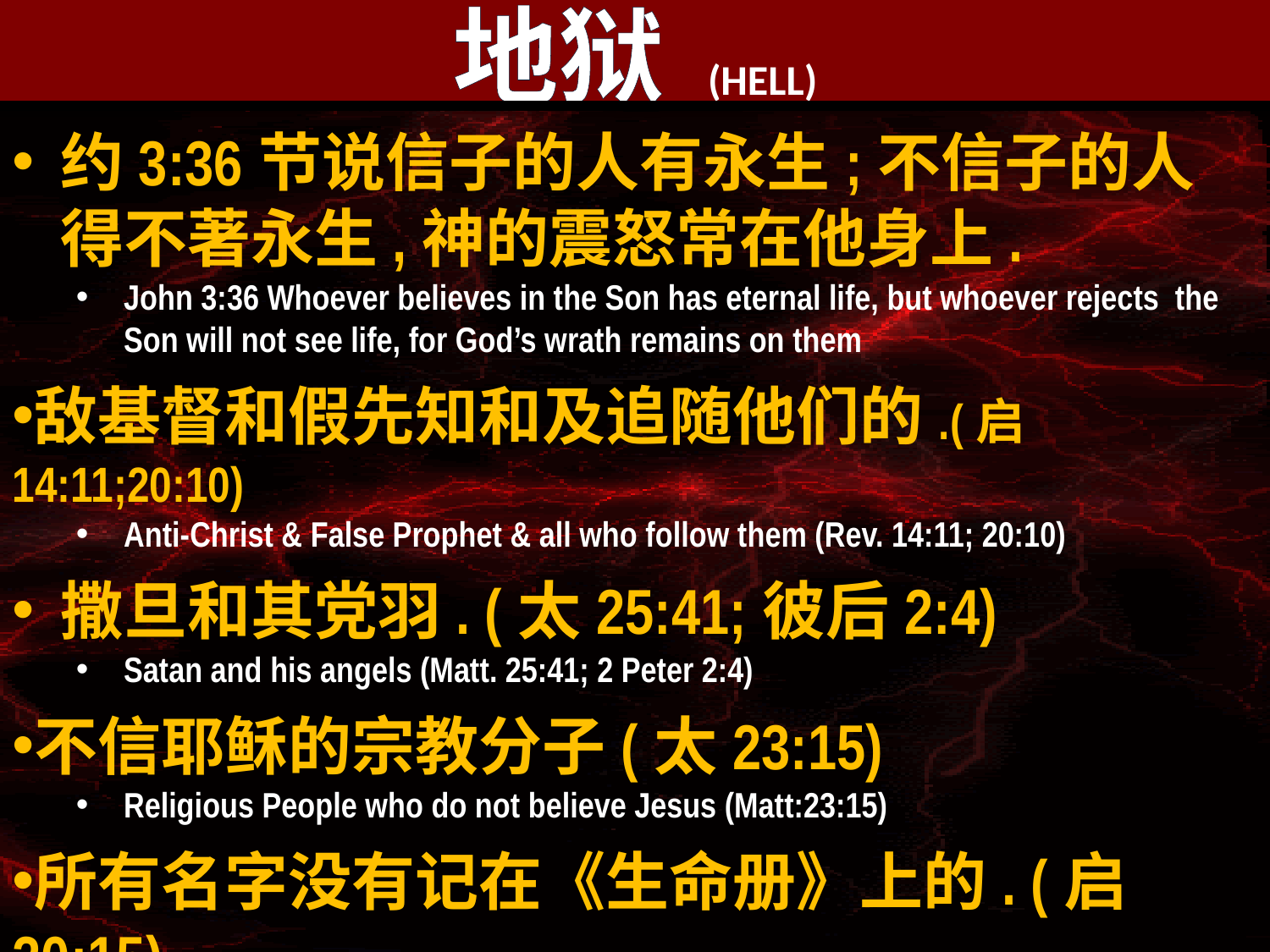

地狱  (HELL)
约3:36节说信子的人有永生;不信子的人得不著永生,神的震怒常在他身上.
John 3:36 Whoever believes in the Son has eternal life, but whoever rejects  the Son will not see life, for God’s wrath remains on them

敌基督和假先知和及追随他们的.(启14:11;20:10)
Anti-Christ & False Prophet & all who follow them (Rev. 14:11; 20:10)

撒旦和其党羽. (太25:41;彼后2:4)
Satan and his angels (Matt. 25:41; 2 Peter 2:4)

不信耶稣的宗教分子(太23:15)
Religious People who do not believe Jesus (Matt:23:15)

所有名字没有记在《生命册》上的. (启20:15)
EVERYONE whose name is not written in the Book of Life (Rev. 20:15)